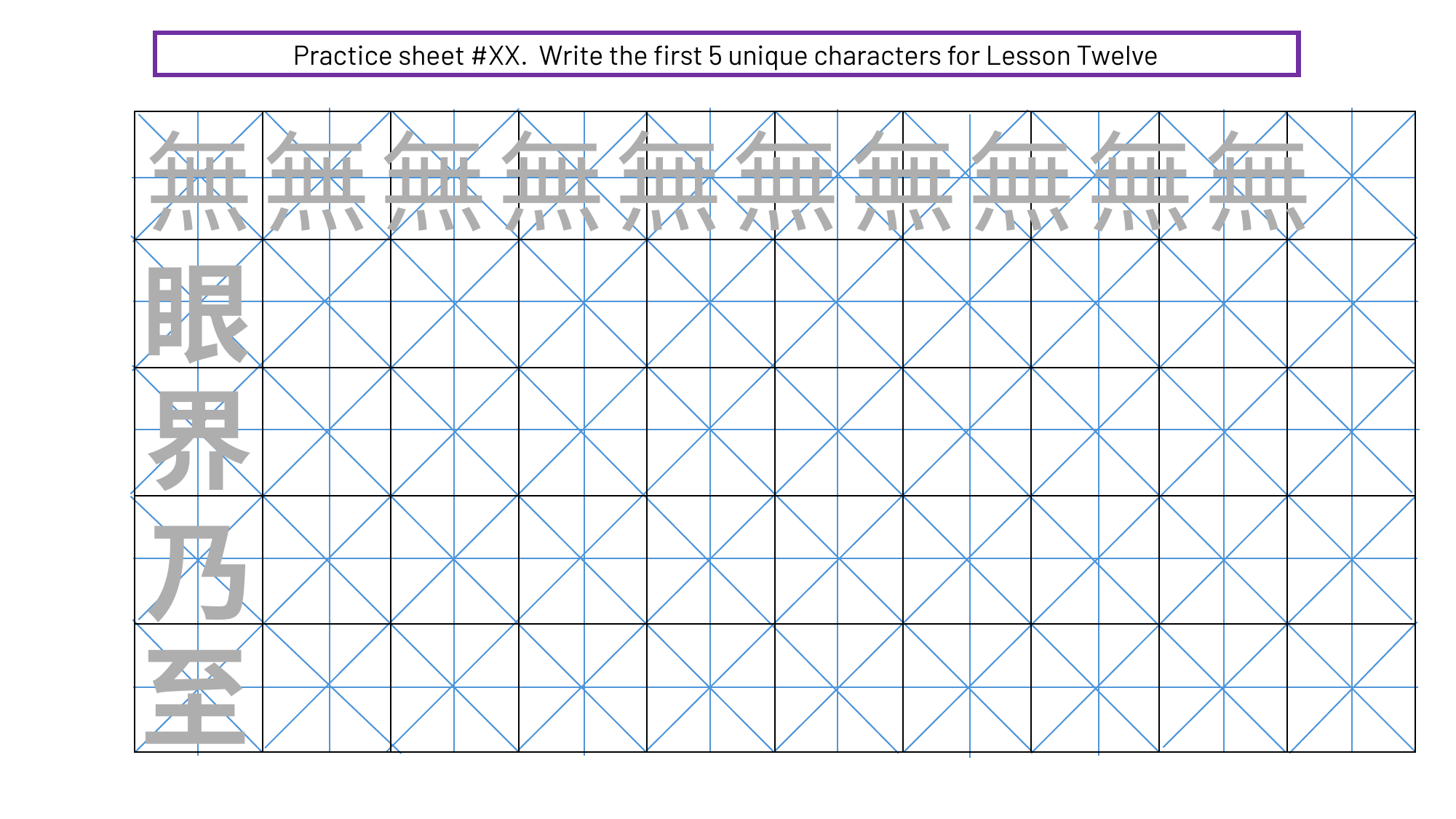

Practice sheet #XX.  Write the first 5 unique characters for Lesson Twelve

無 無 無 無 無 無 無 無 無 無
|  |  |  |  |  |  |  |  |  |  |
| --- | --- | --- | --- | --- | --- | --- | --- | --- | --- |
|  |  |  |  |  |  |  |  |  |  |
|  |  |  |  |  |  |  |  |  |  |
|  |  |  |  |  |  |  |  |  |  |
|  |  |  |  |  |  |  |  |  |  |

眼
界
乃
至